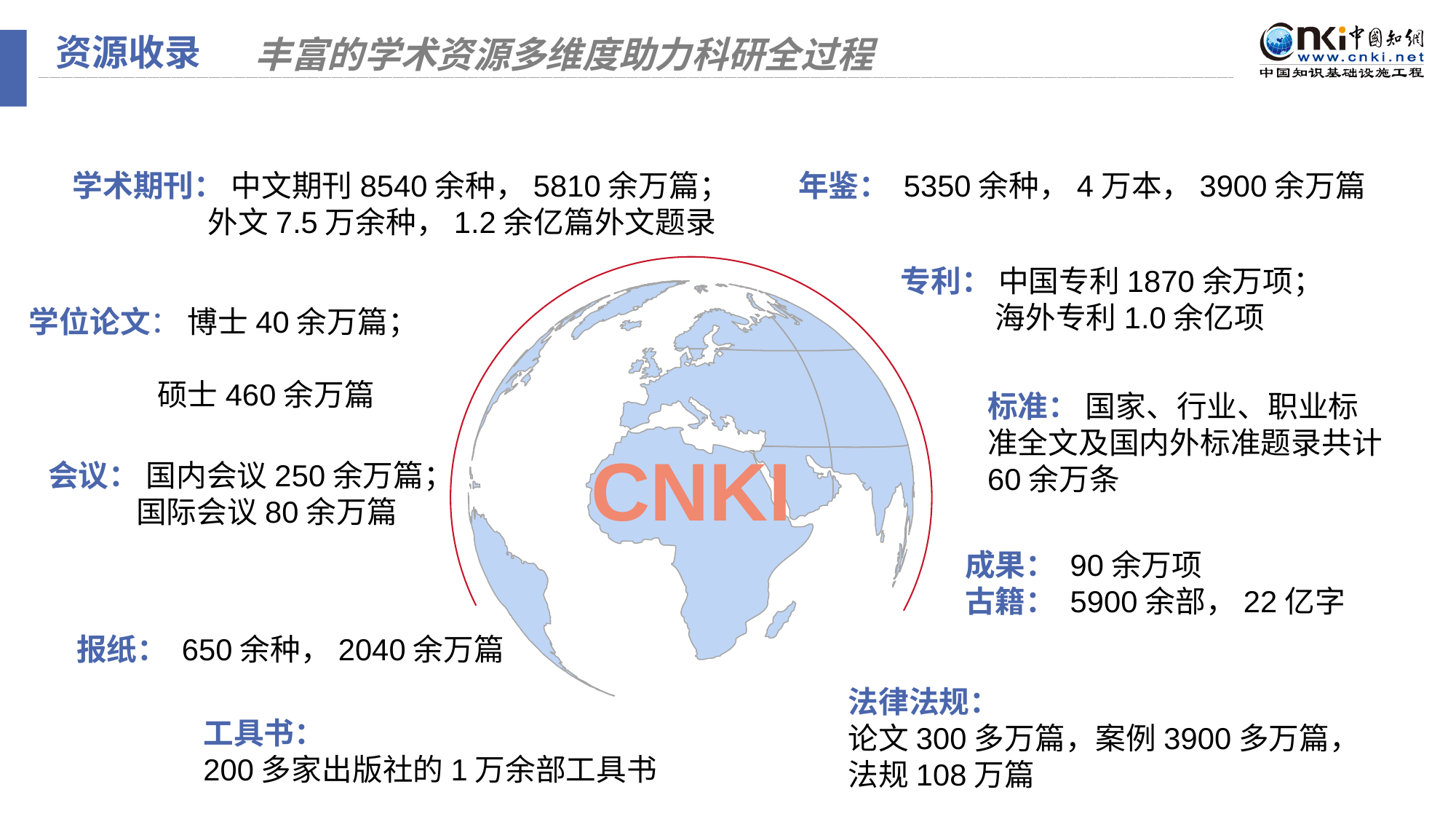

资源收录
丰富的学术资源多维度助力科研全过程

学术期刊： 中文期刊8540余种，5810余万篇；
                   外文7.5万余种，1.2余亿篇外文题录
年鉴： 5350余种，4万本，3900余万篇
专利： 中国专利1870余万项；
             海外专利1.0余亿项

CNKI
学位论文： 博士40余万篇；
                  硕士460余万篇
标准： 国家、行业、职业标准全文及国内外标准题录共计60余万条
会议： 国内会议250余万篇；
            国际会议80余万篇
成果： 90余万项
古籍： 5900余部，22亿字
报纸： 650余种，2040余万篇
法律法规：
论文300多万篇，案例3900多万篇，
法规108万篇
工具书：
200多家出版社的1万余部工具书